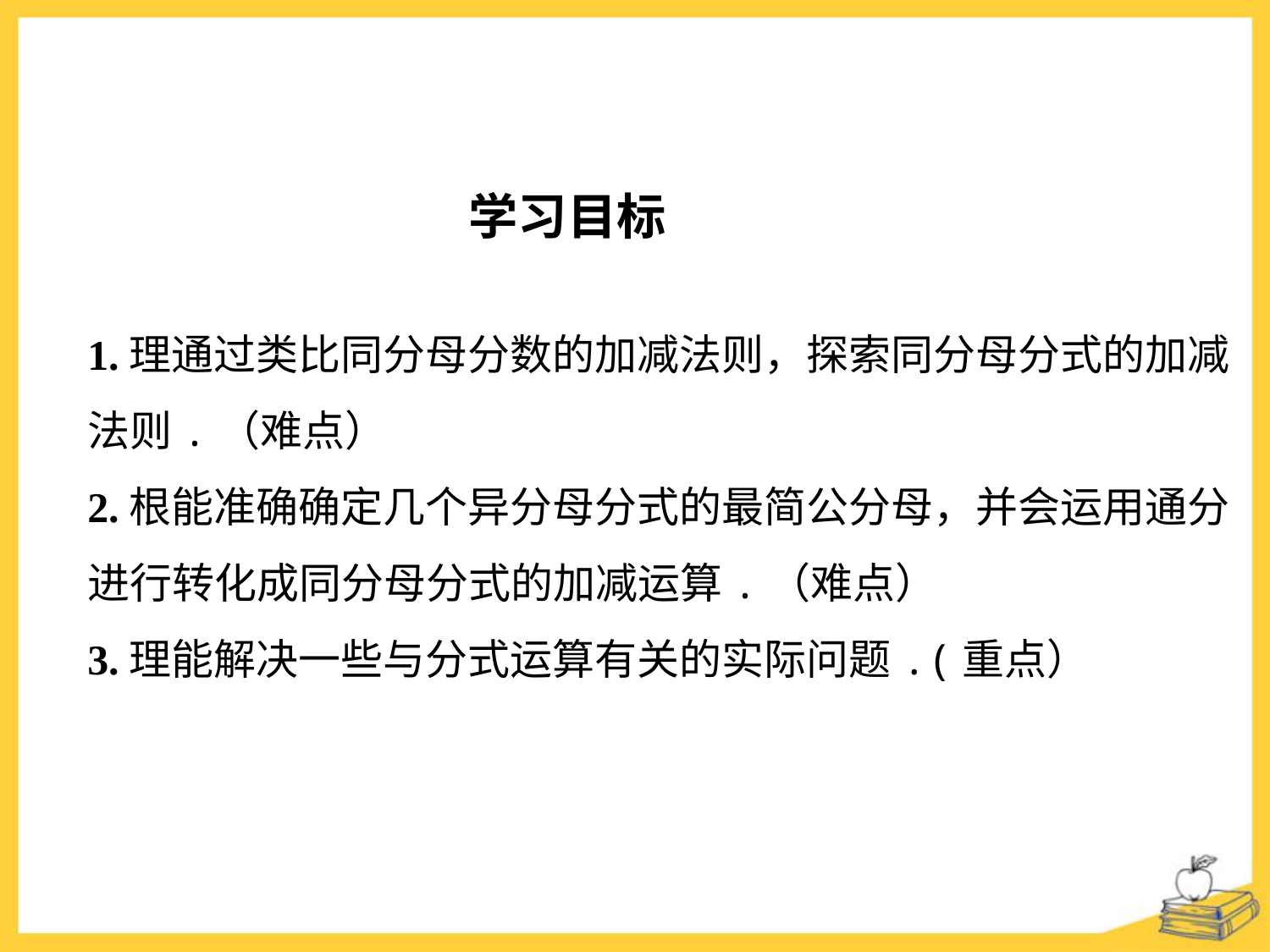

学习目标

1.理通过类比同分母分数的加减法则，探索同分母分式的加减法则.（难点）
2.根能准确确定几个异分母分式的最简公分母，并会运用通分进行转化成同分母分式的加减运算.（难点）
3.理能解决一些与分式运算有关的实际问题.(重点）